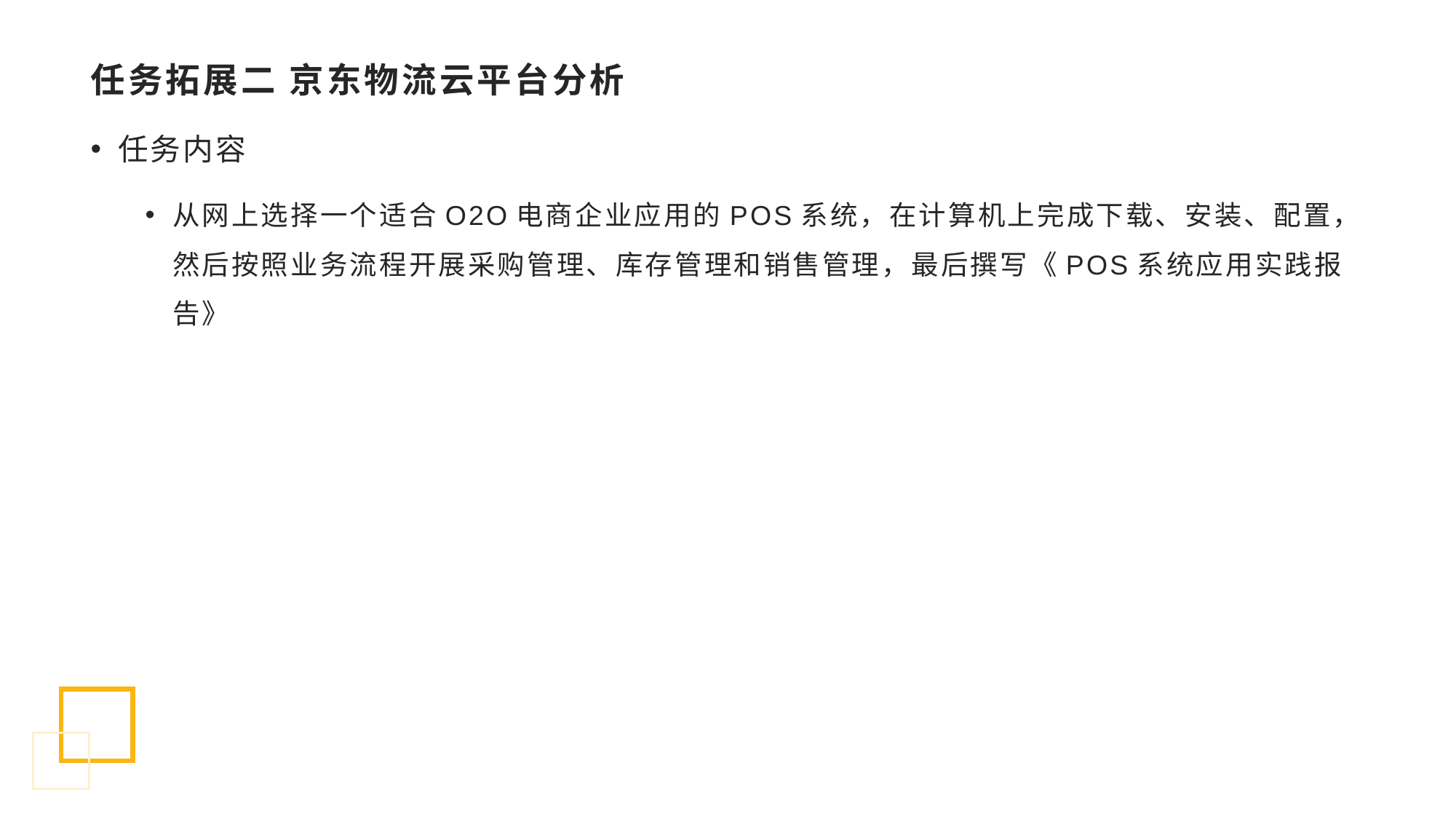

# 任务拓展二 京东物流云平台分析
任务内容
从网上选择一个适合O2O电商企业应用的POS系统，在计算机上完成下载、安装、配置，然后按照业务流程开展采购管理、库存管理和销售管理，最后撰写《POS系统应用实践报告》